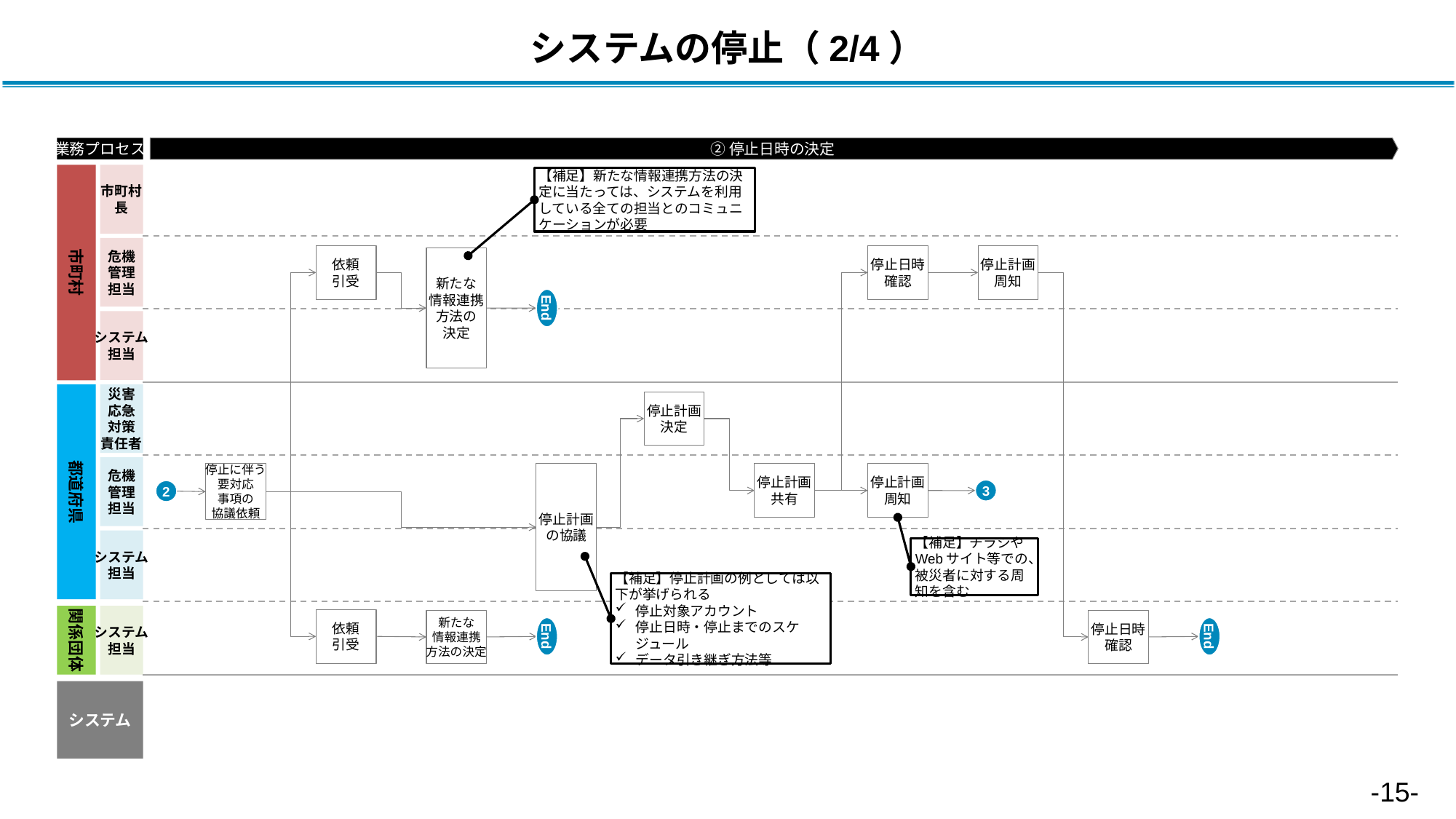

# システムの停止（2/4）
②停止日時の決定
業務プロセス
市町村
市町村
長
【補足】新たな情報連携方法の決定に当たっては、システムを利用している全ての担当とのコミュニケーションが必要

危機
管理
担当
依頼
引受
停止日時
確認
停止計画
周知

新たな
情報連携
方法の
決定
End
システム
担当

災害
応急
対策
責任者
都道府県

停止計画
決定
危機
管理
担当
停止に伴う
要対応
事項の
協議依頼
停止計画
の協議
停止計画
共有
停止計画
周知

3
2
システム
担当

【補足】チラシやWebサイト等での、被災者に対する周知を含む
【補足】停止計画の例としては以下が挙げられる
停止対象アカウント
停止日時・停止までのスケジュール
データ引き継ぎ方法等
関係団体
システム
担当
依頼
引受
新たな
情報連携
方法の決定
停止日時
確認

End
End
システム